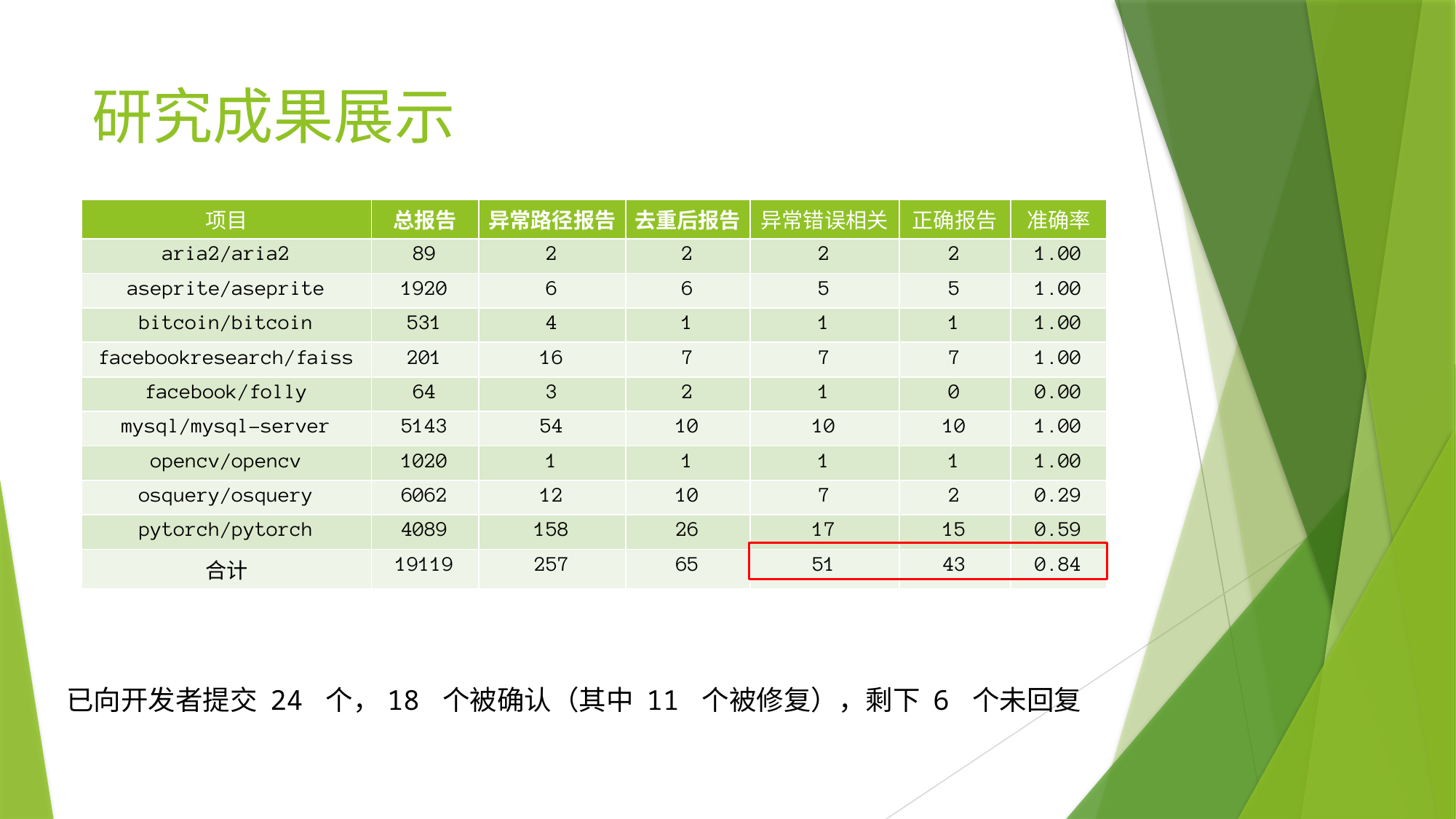

# 研究成果展示
| 项目 | 总报告 | 异常路径报告 | 去重后报告 | 异常错误相关 | 正确报告 | 准确率 |
| --- | --- | --- | --- | --- | --- | --- |
| aria2/aria2 | 89 | 2 | 2 | 2 | 2 | 1.00 |
| aseprite/aseprite | 1920 | 6 | 6 | 5 | 5 | 1.00 |
| bitcoin/bitcoin | 531 | 4 | 1 | 1 | 1 | 1.00 |
| facebookresearch/faiss | 201 | 16 | 7 | 7 | 7 | 1.00 |
| facebook/folly | 64 | 3 | 2 | 1 | 0 | 0.00 |
| mysql/mysql-server | 5143 | 54 | 10 | 10 | 10 | 1.00 |
| opencv/opencv | 1020 | 1 | 1 | 1 | 1 | 1.00 |
| osquery/osquery | 6062 | 12 | 10 | 7 | 2 | 0.29 |
| pytorch/pytorch | 4089 | 158 | 26 | 17 | 15 | 0.59 |
| 合计 | 19119 | 257 | 65 | 51 | 43 | 0.84 |

已向开发者提交 24 个，18 个被确认（其中 11 个被修复），剩下 6 个未回复